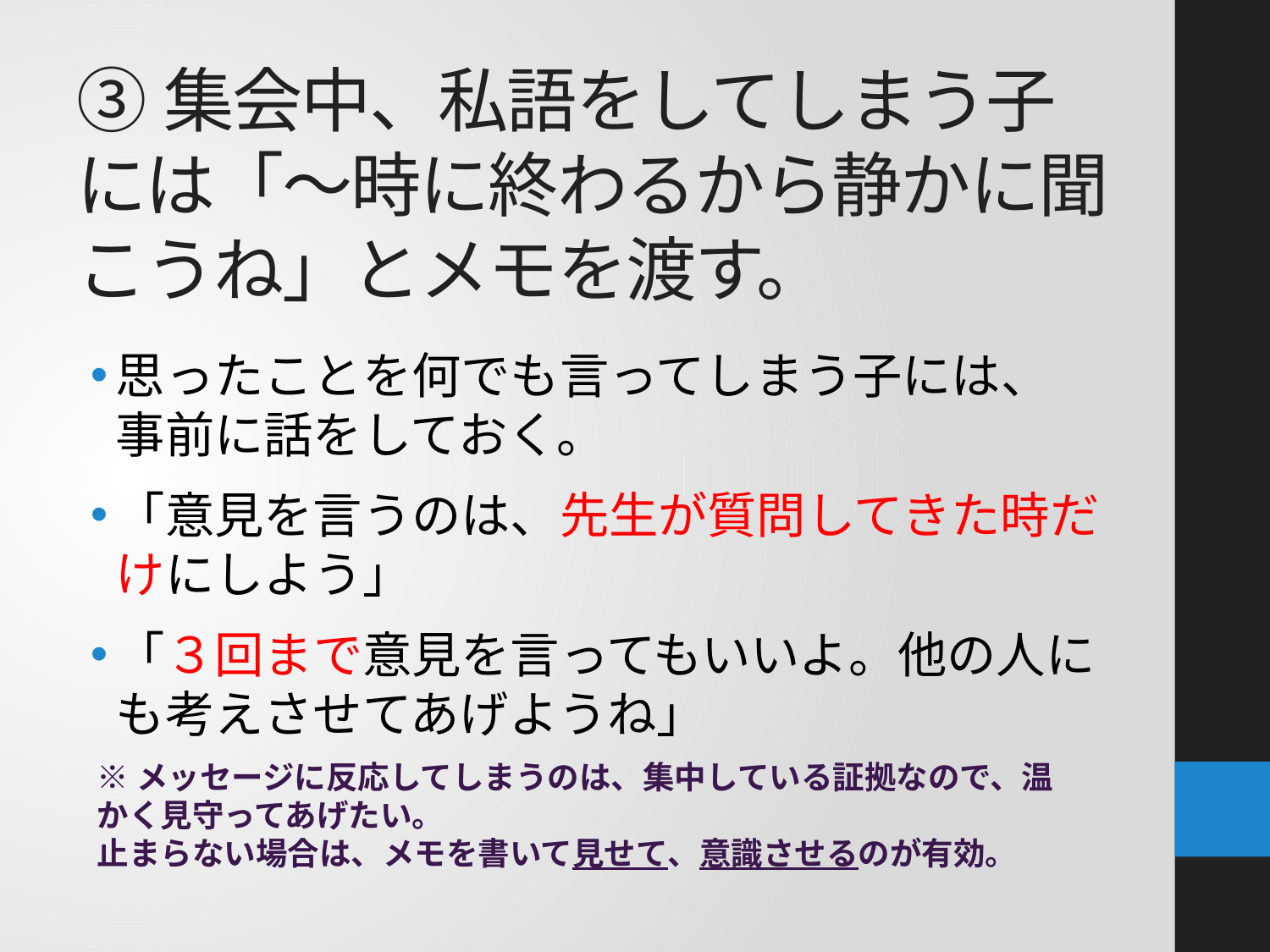

# ③集会中、私語をしてしまう子には「〜時に終わるから静かに聞こうね」とメモを渡す。
思ったことを何でも言ってしまう子には、　事前に話をしておく。
「意見を言うのは、先生が質問してきた時だけにしよう」
「３回まで意見を言ってもいいよ。他の人にも考えさせてあげようね」
※メッセージに反応してしまうのは、集中している証拠なので、温かく見守ってあげたい。
止まらない場合は、メモを書いて見せて、意識させるのが有効。